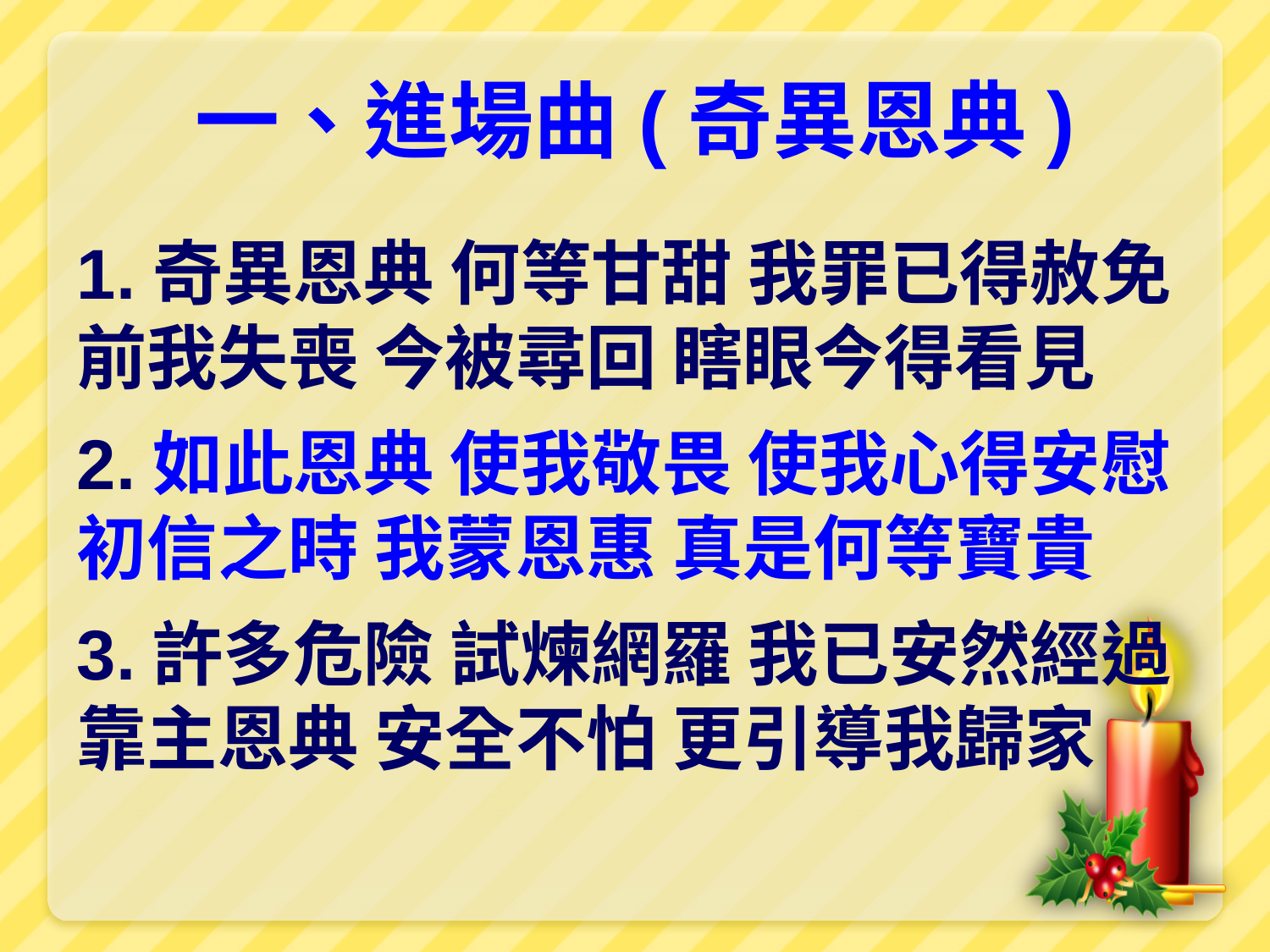

# 一、進場曲(奇異恩典)
1.奇異恩典 何等甘甜 我罪已得赦免
前我失喪 今被尋回 瞎眼今得看見
2.如此恩典 使我敬畏 使我心得安慰
初信之時 我蒙恩惠 真是何等寶貴
3.許多危險 試煉網羅 我已安然經過
靠主恩典 安全不怕 更引導我歸家